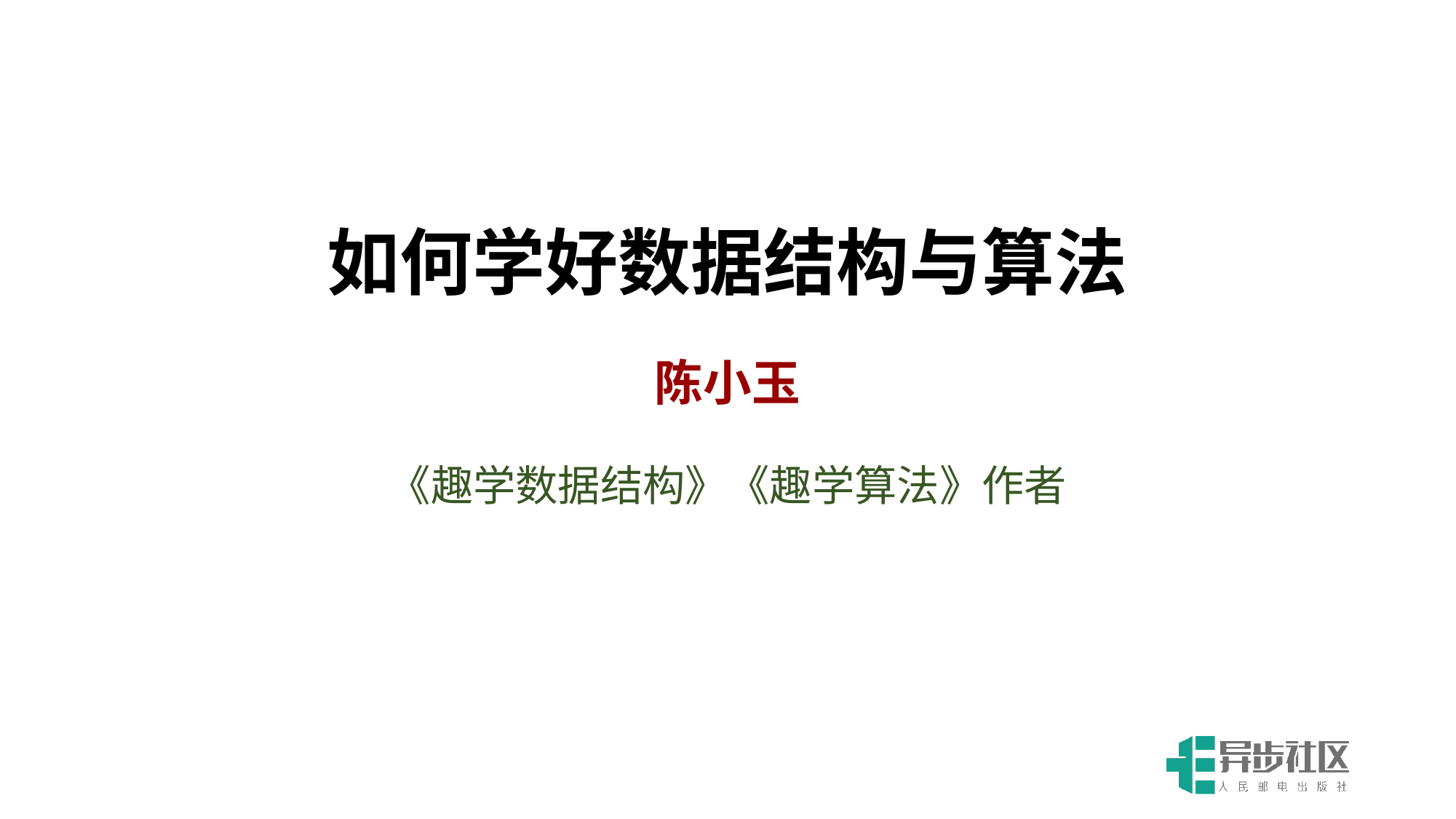

如何学好数据结构与算法
陈小玉
《趣学数据结构》《趣学算法》作者
DESIGNED & WORDPRESS ALL BY ALONIC